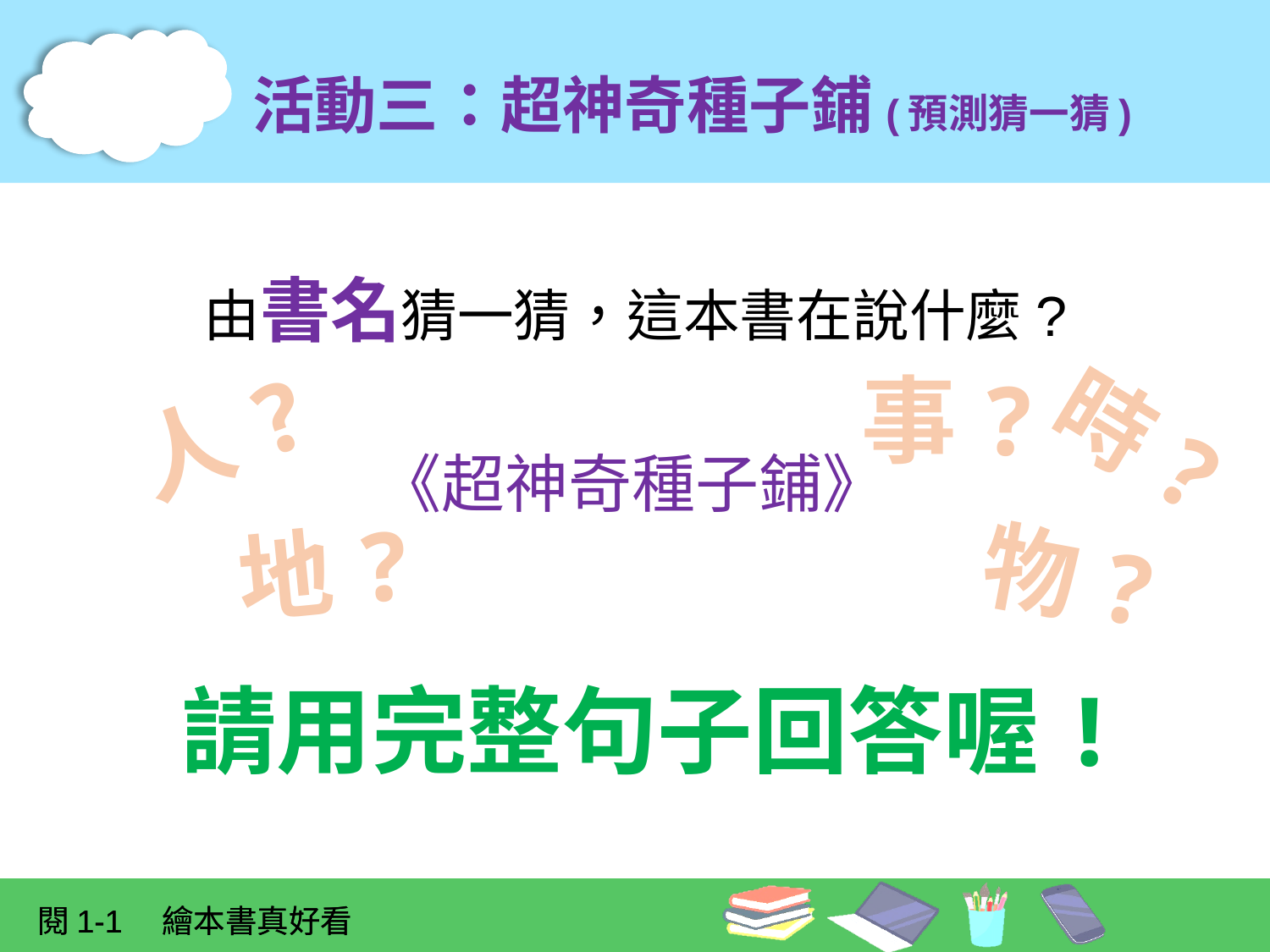

活動三：超神奇種子鋪(預測猜一猜)
由書名猜一猜，這本書在說什麼?
事?
人?
時?
《超神奇種子鋪》
地?
物?
請用完整句子回答喔!